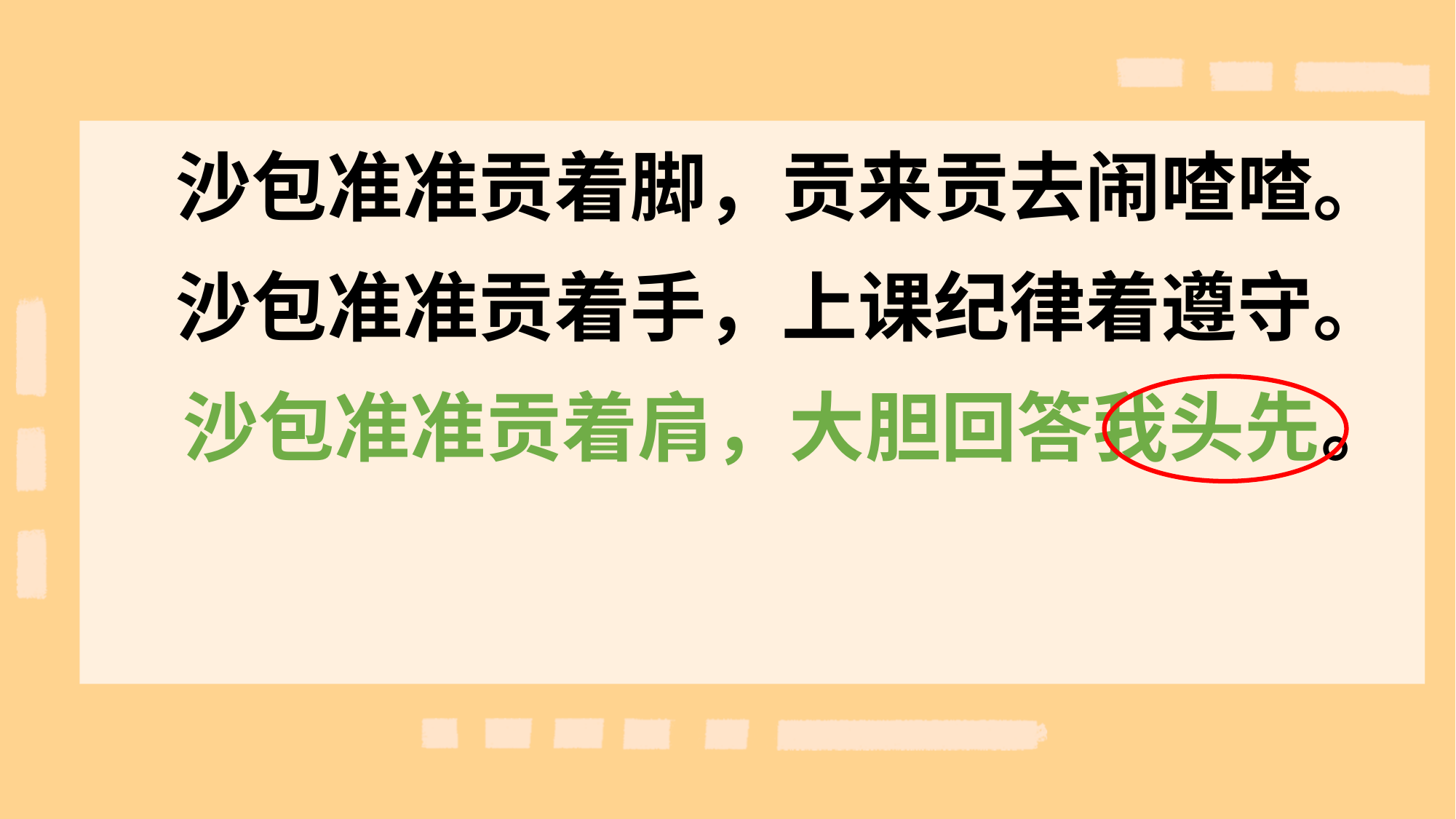

沙包准准贡着脚，贡来贡去闹喳喳。
沙包准准贡着手，上课纪律着遵守。
沙包准准贡着肩，大胆回答我头先。